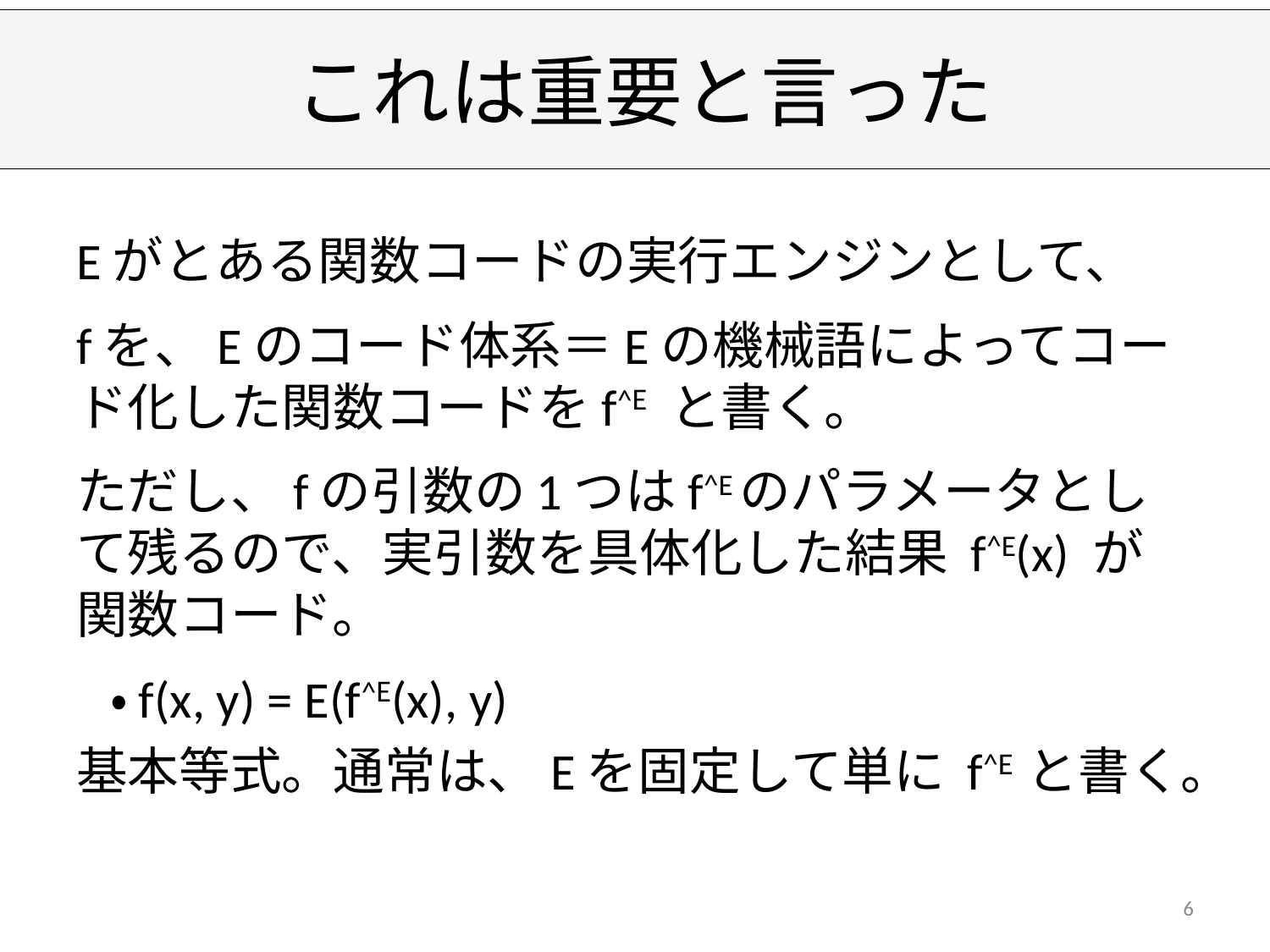

# これは重要と言った
Eがとある関数コードの実行エンジンとして、
fを、Eのコード体系＝Eの機械語によってコード化した関数コードをf^E と書く。
ただし、fの引数の1つはf^Eのパラメータとして残るので、実引数を具体化した結果 f^E(x) が関数コード。
  ・f(x, y) = E(f^E(x), y)
基本等式。通常は、Eを固定して単に f^E と書く。
6